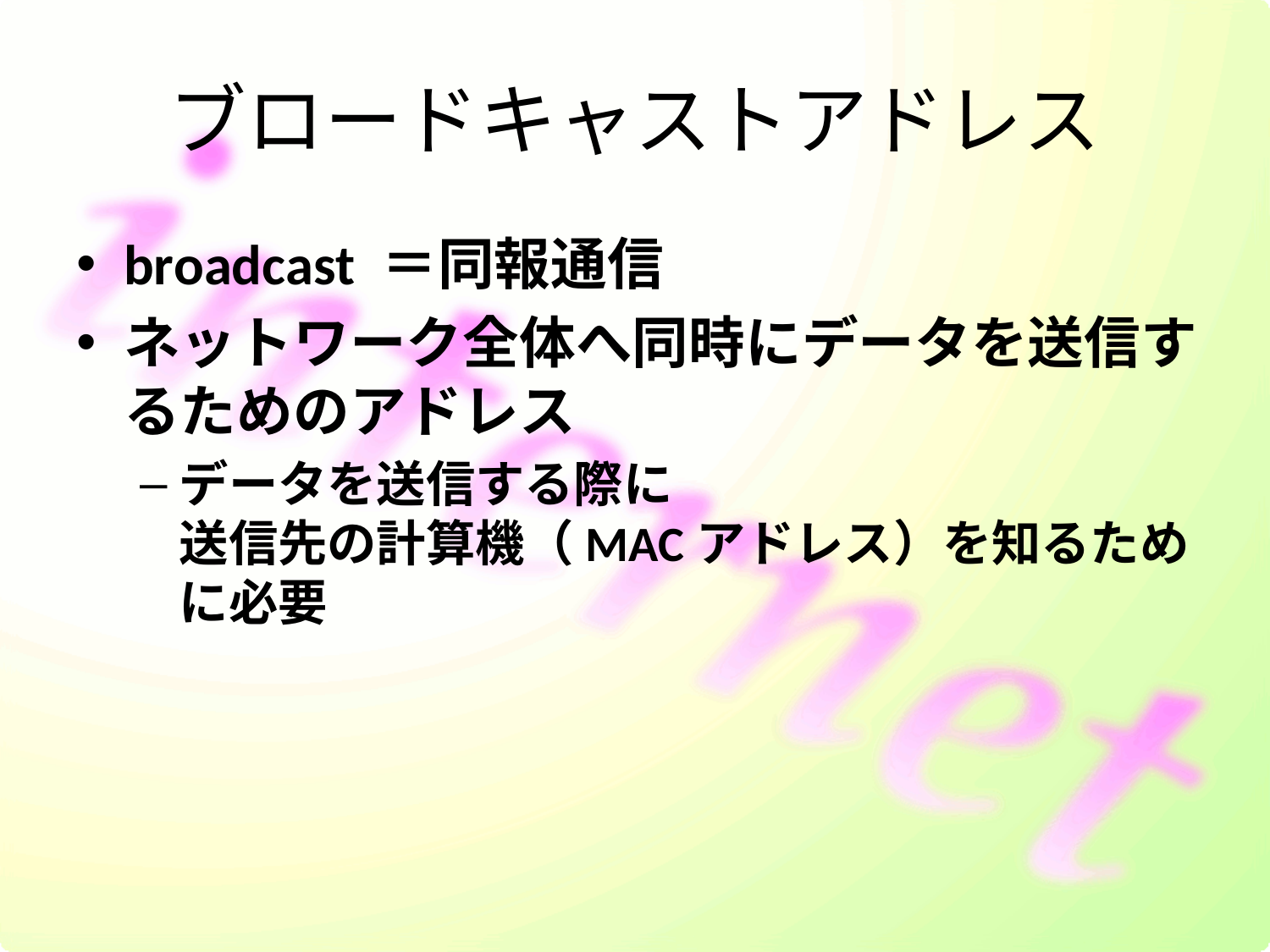

# ブロードキャストアドレス
broadcast ＝同報通信
ネットワーク全体へ同時にデータを送信するためのアドレス
データを送信する際に
送信先の計算機（MACアドレス）を知るために必要